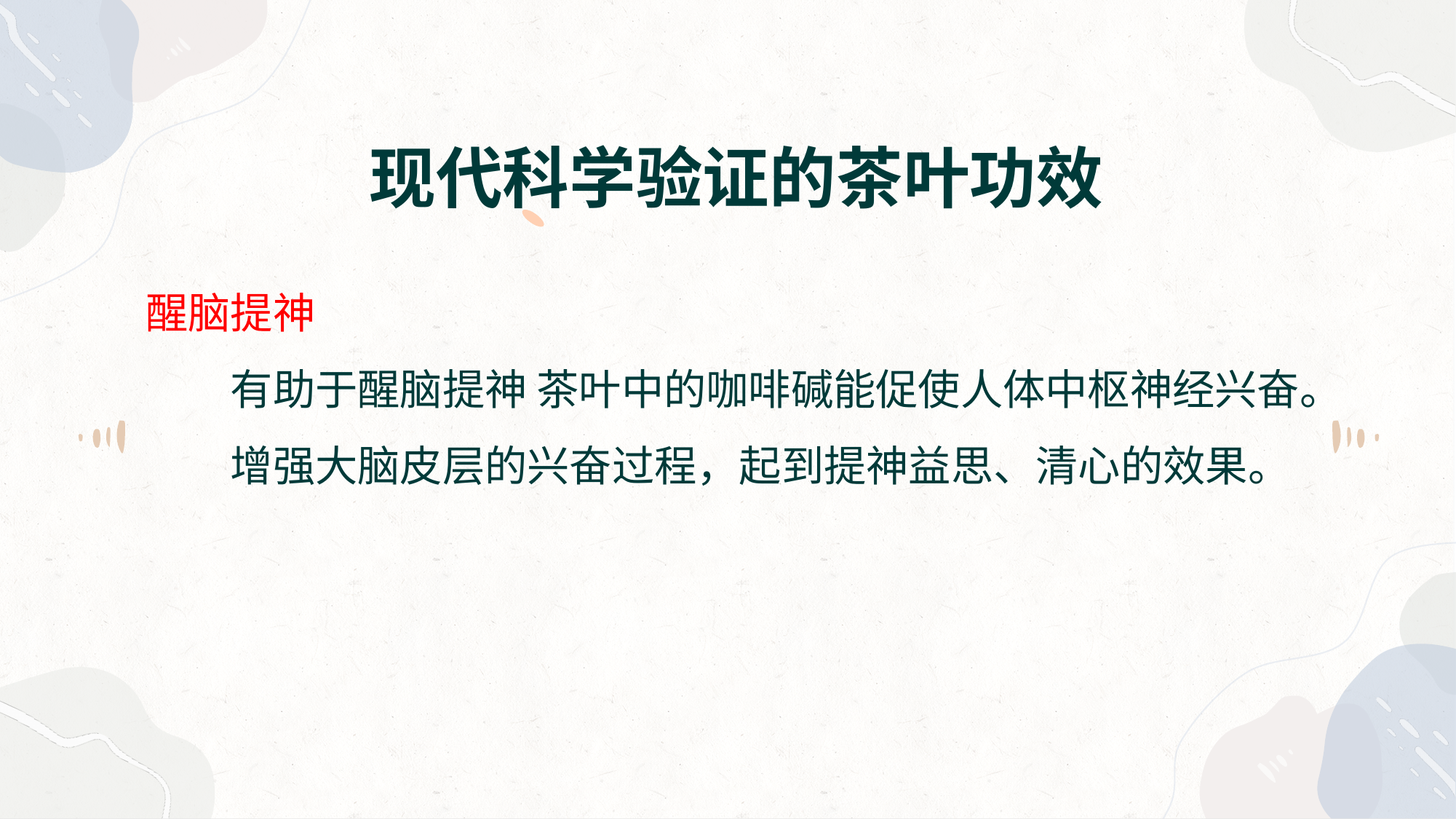

现代科学验证的茶叶功效

醒脑提神
　　有助于醒脑提神 茶叶中的咖啡碱能促使人体中枢神经兴奋。
　　增强大脑皮层的兴奋过程，起到提神益思、清心的效果。